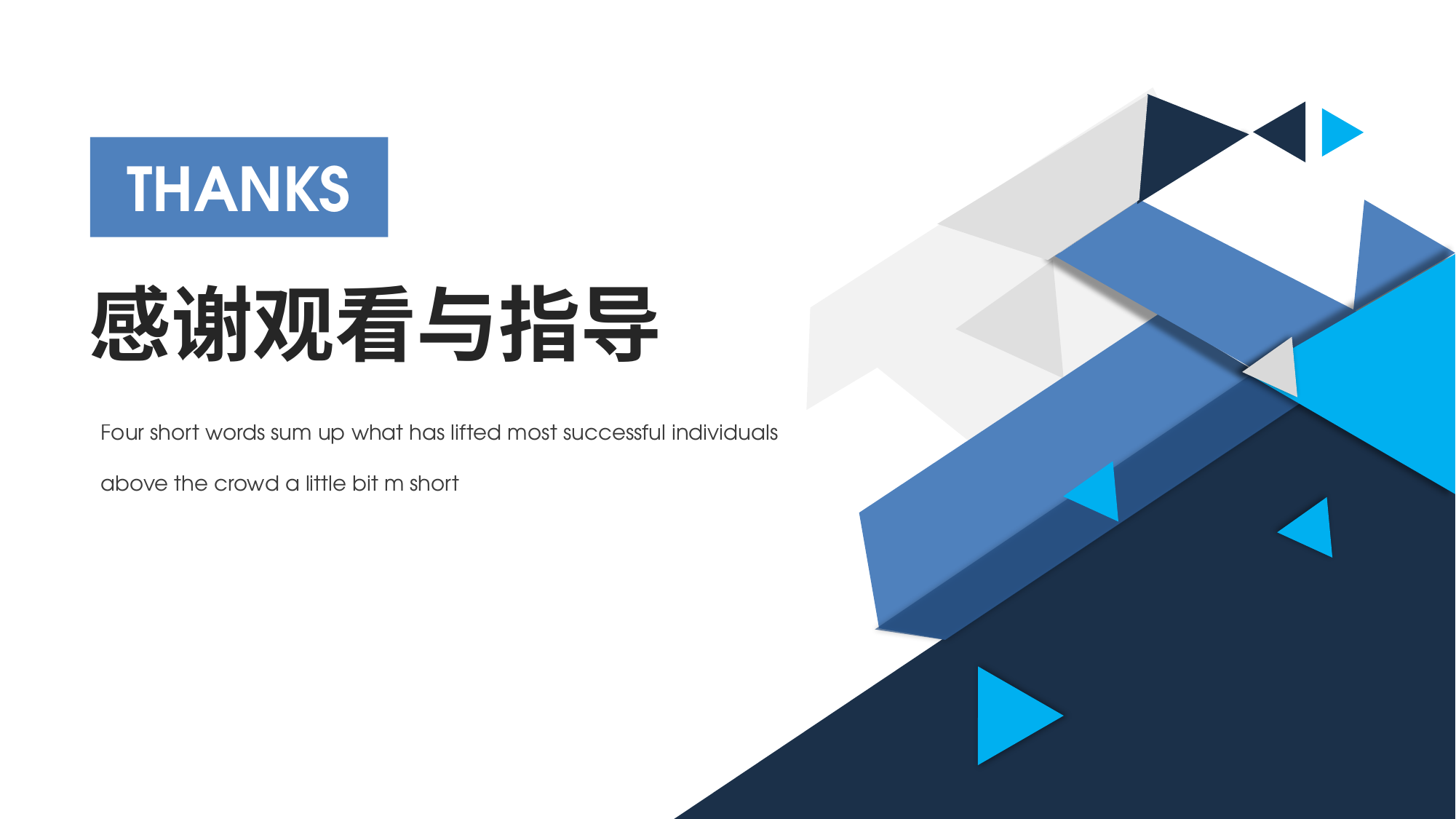

THANKS

感谢观看与指导

Four short words sum up what has lifted most successful individuals above the crowd a little bit m short